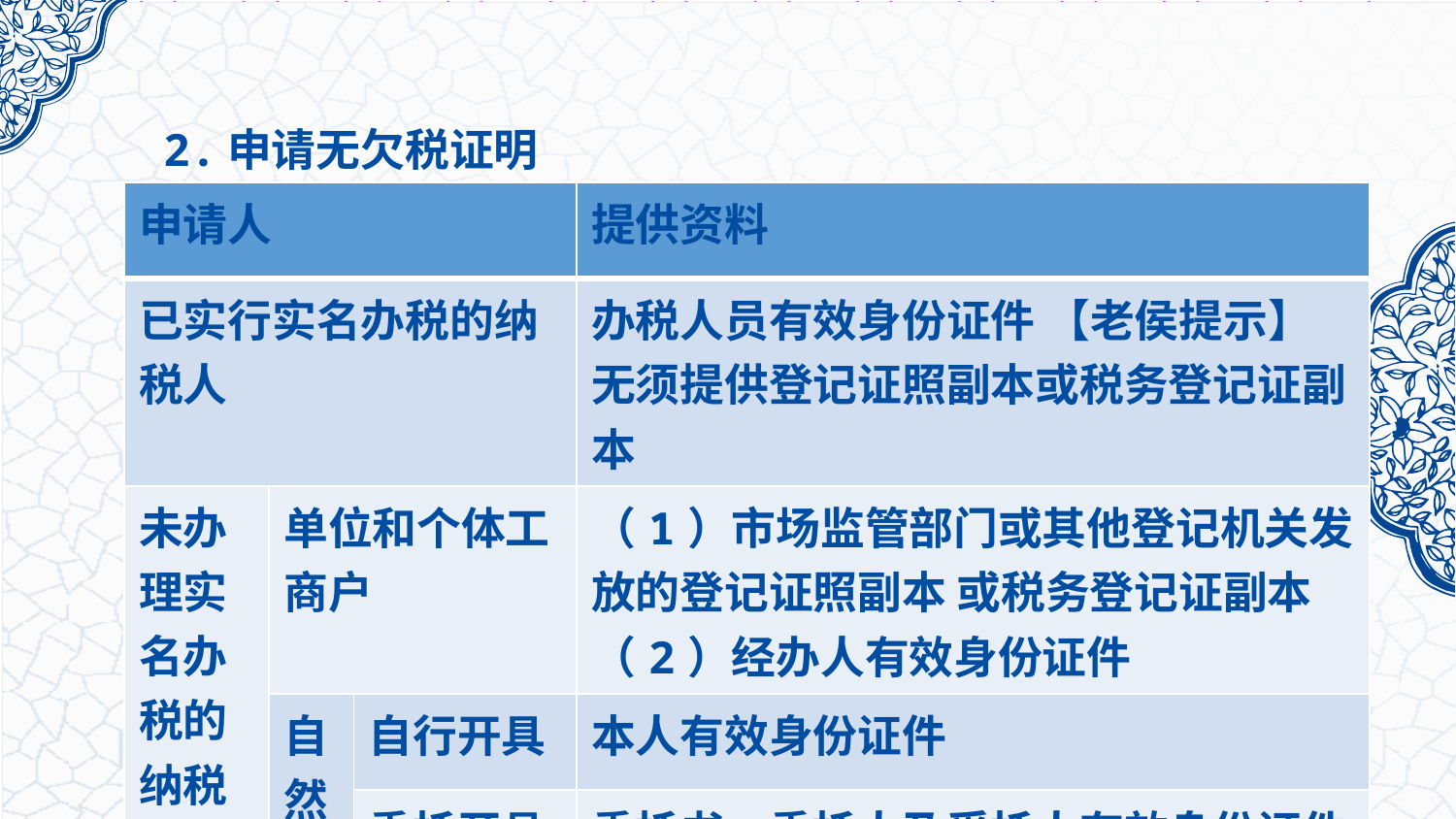

2.申请无欠税证明
| 申请人 |  |  | 提供资料 |
| --- | --- | --- | --- |
| 已实行实名办税的纳税人 |  |  | 办税人员有效身份证件 【老侯提示】无须提供登记证照副本或税务登记证副本 |
| 未办理实名办税的 纳税人 | 单位和个体工 商户 |  | （1）市场监管部门或其他登记机关发放的登记证照副本 或税务登记证副本 （2）经办人有效身份证件 |
|  | 自然人 | 自行开具 | 本人有效身份证件 |
|  |  | 委托开具 | 委托书、委托人及受托人有效身份证件 |